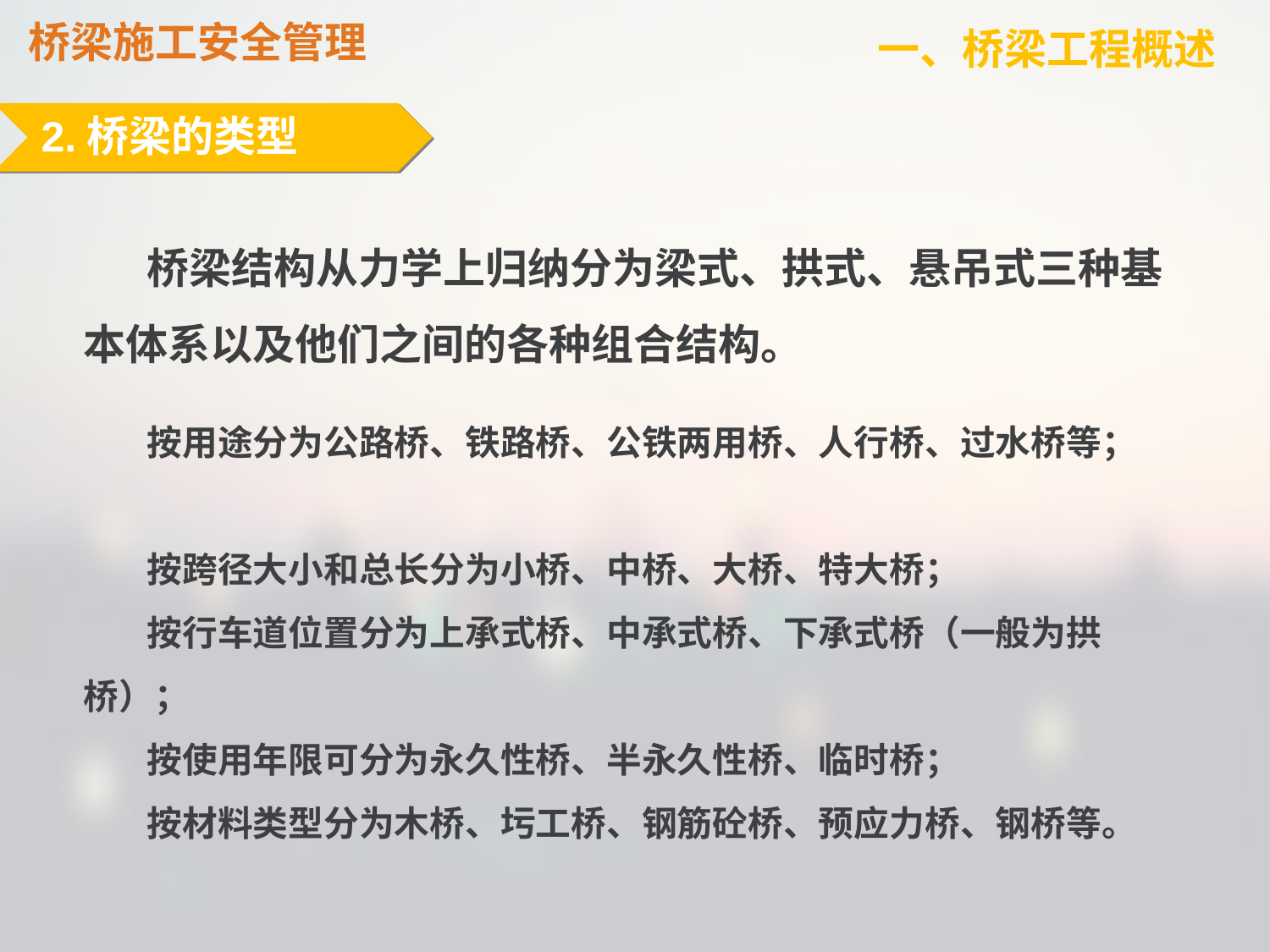

桥梁施工安全管理
一、桥梁工程概述
2.桥梁的类型
桥梁结构从力学上归纳分为梁式、拱式、悬吊式三种基本体系以及他们之间的各种组合结构。
按用途分为公路桥、铁路桥、公铁两用桥、人行桥、过水桥等；
按跨径大小和总长分为小桥、中桥、大桥、特大桥；
按行车道位置分为上承式桥、中承式桥、下承式桥（一般为拱桥）；
按使用年限可分为永久性桥、半永久性桥、临时桥；
按材料类型分为木桥、圬工桥、钢筋砼桥、预应力桥、钢桥等。